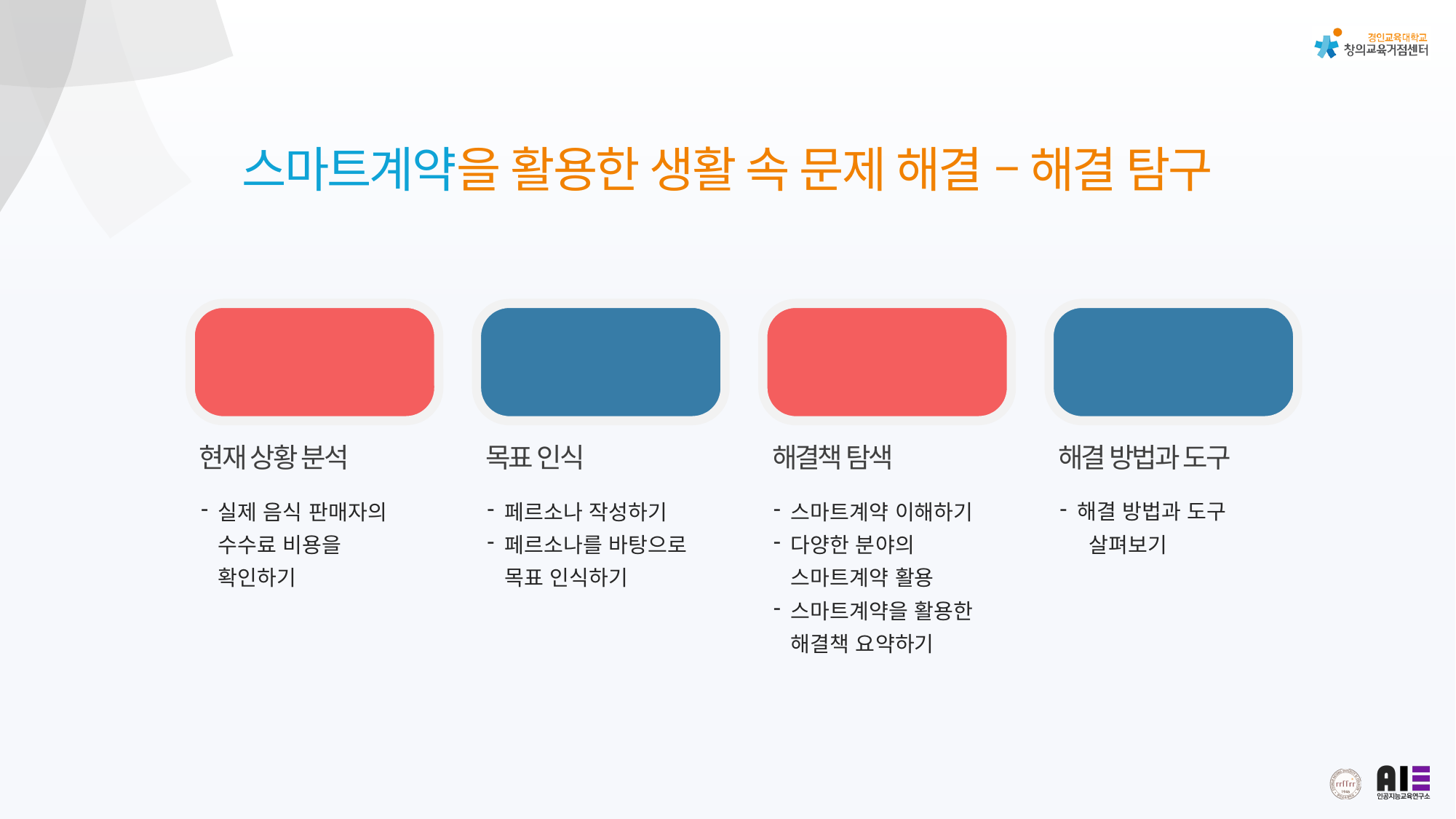

스마트계약을 활용한 생활 속 문제 해결 – 해결 탐구
01
현재 상황 분석
실제 음식 판매자의 수수료 비용을 확인하기
02
목표 인식
페르소나 작성하기
페르소나를 바탕으로 목표 인식하기
03
해결책 탐색
스마트계약 이해하기
다양한 분야의 스마트계약 활용
스마트계약을 활용한 해결책 요약하기
04
해결 방법과 도구
해결 방법과 도구
    살펴보기